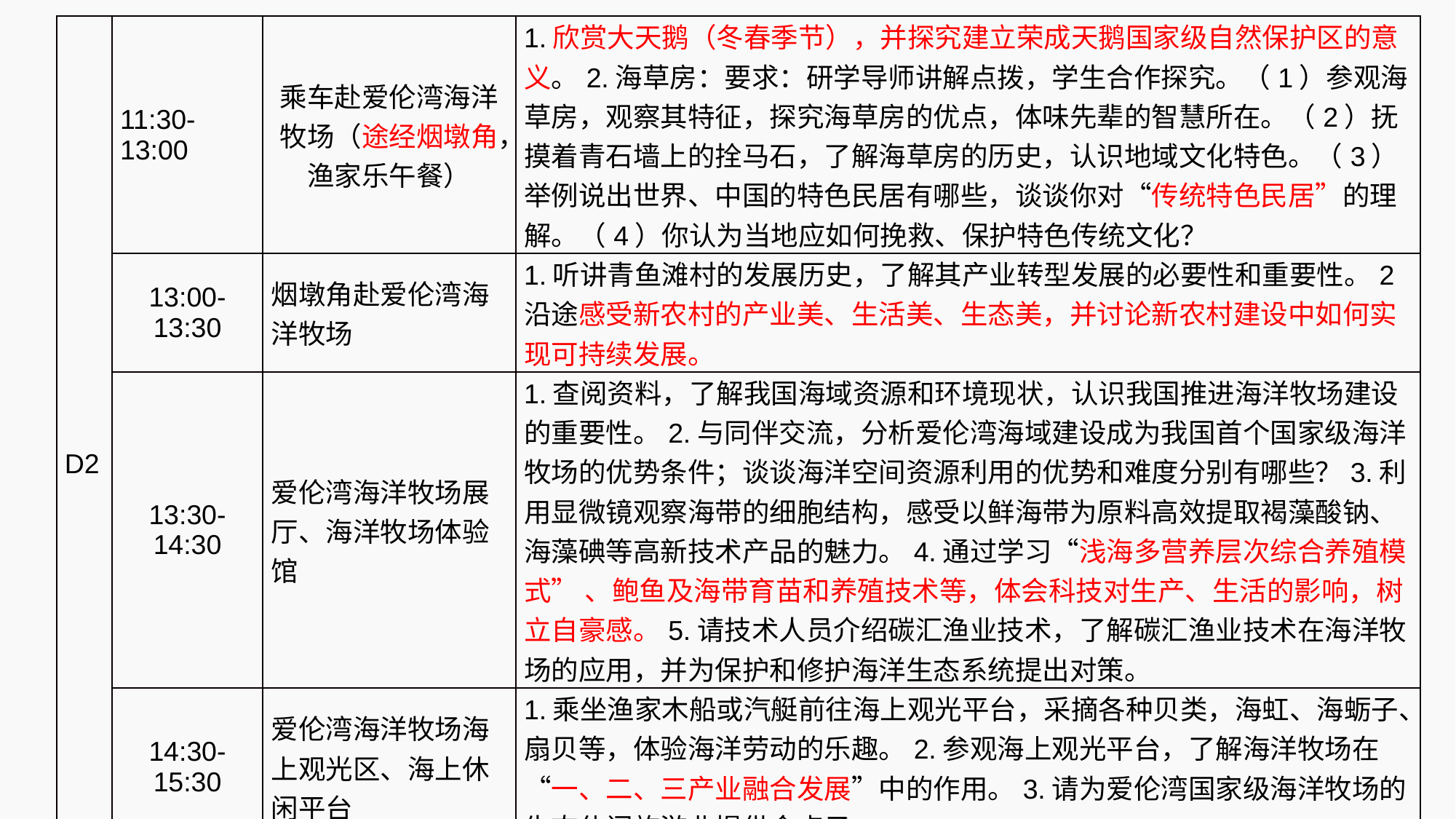

| D2 | 11:30-13:00 | 乘车赴爱伦湾海洋牧场（途经烟墩角，渔家乐午餐） | 1.欣赏大天鹅（冬春季节），并探究建立荣成天鹅国家级自然保护区的意义。2.海草房：要求：研学导师讲解点拨，学生合作探究。（1）参观海草房，观察其特征，探究海草房的优点，体味先辈的智慧所在。（2）抚摸着青石墙上的拴马石，了解海草房的历史，认识地域文化特色。（3）举例说出世界、中国的特色民居有哪些，谈谈你对“传统特色民居”的理解。（4）你认为当地应如何挽救、保护特色传统文化？ |
| --- | --- | --- | --- |
|  | 13:00-13:30 | 烟墩角赴爱伦湾海洋牧场 | 1.听讲青鱼滩村的发展历史，了解其产业转型发展的必要性和重要性。2沿途感受新农村的产业美、生活美、生态美，并讨论新农村建设中如何实现可持续发展。 |
|  | 13:30-14:30 | 爱伦湾海洋牧场展厅、海洋牧场体验馆 | 1.查阅资料，了解我国海域资源和环境现状，认识我国推进海洋牧场建设的重要性。2.与同伴交流，分析爱伦湾海域建设成为我国首个国家级海洋牧场的优势条件；谈谈海洋空间资源利用的优势和难度分别有哪些？3.利用显微镜观察海带的细胞结构，感受以鲜海带为原料高效提取褐藻酸钠、海藻碘等高新技术产品的魅力。4.通过学习“浅海多营养层次综合养殖模式” 、鲍鱼及海带育苗和养殖技术等，体会科技对生产、生活的影响，树立自豪感。5.请技术人员介绍碳汇渔业技术，了解碳汇渔业技术在海洋牧场的应用，并为保护和修护海洋生态系统提出对策。 |
|  | 14:30-15:30 | 爱伦湾海洋牧场海上观光区、海上休闲平台 | 1.乘坐渔家木船或汽艇前往海上观光平台，采摘各种贝类，海虹、海蛎子、扇贝等，体验海洋劳动的乐趣。2.参观海上观光平台，了解海洋牧场在“一、二、三产业融合发展”中的作用。3.请为爱伦湾国家级海洋牧场的生态休闲旅游业提供金点子。 |
|  | 15:30-16:30 | 爱伦湾研学基地 | 举行闭营仪式，评选优秀研学小组和个人。研学团返程。 |